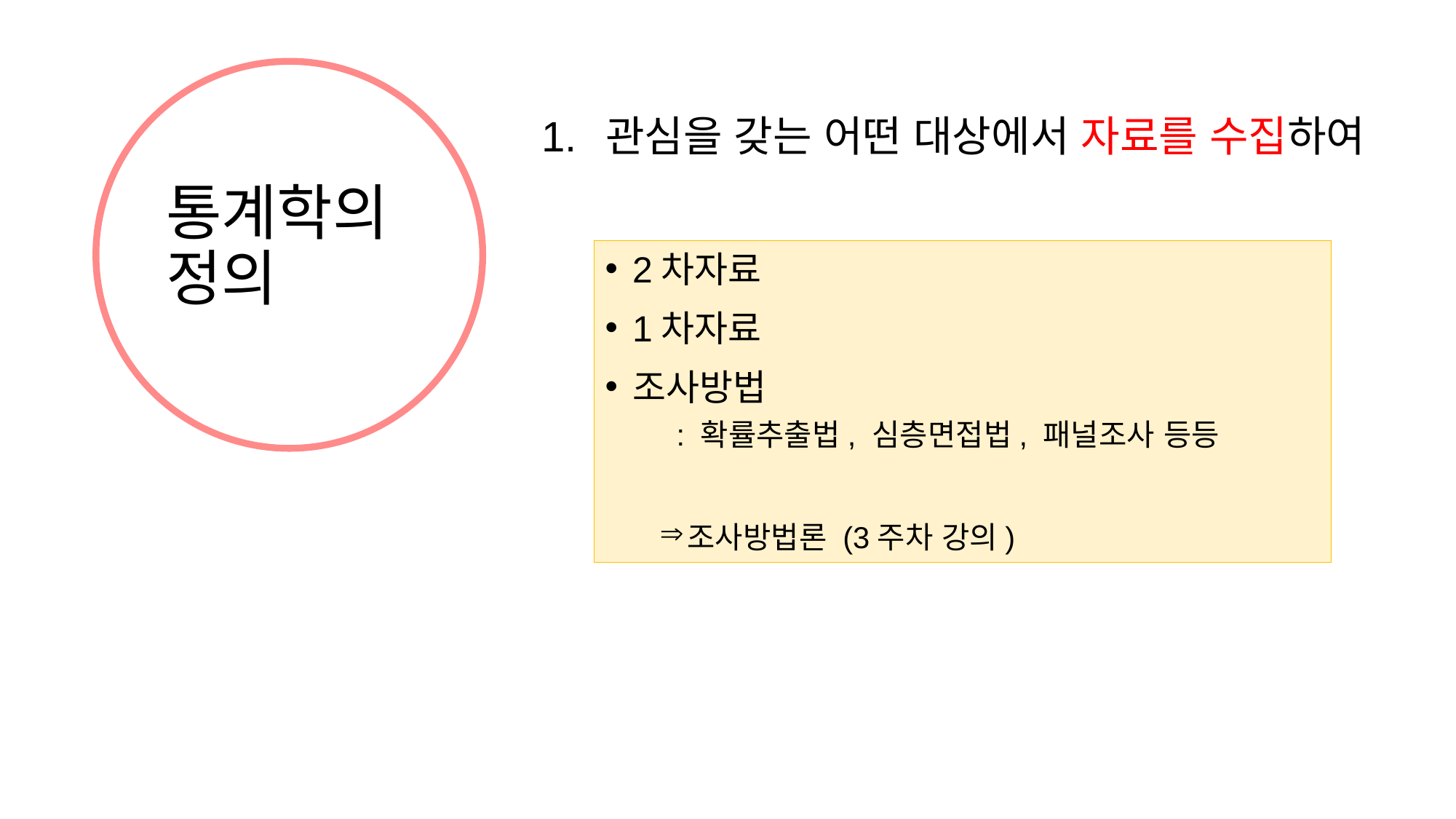

# 통계학의 정의
관심을 갖는 어떤 대상에서 자료를 수집하여

이를 정리, 요약하고

자료를 분석하여 불확실한 사실에 대하여 과학적, 합리적 판단을 내린다
2차자료
1차자료
조사방법
  : 확률추출법, 심층면접법, 패널조사 등등

조사방법론 (3주차 강의)